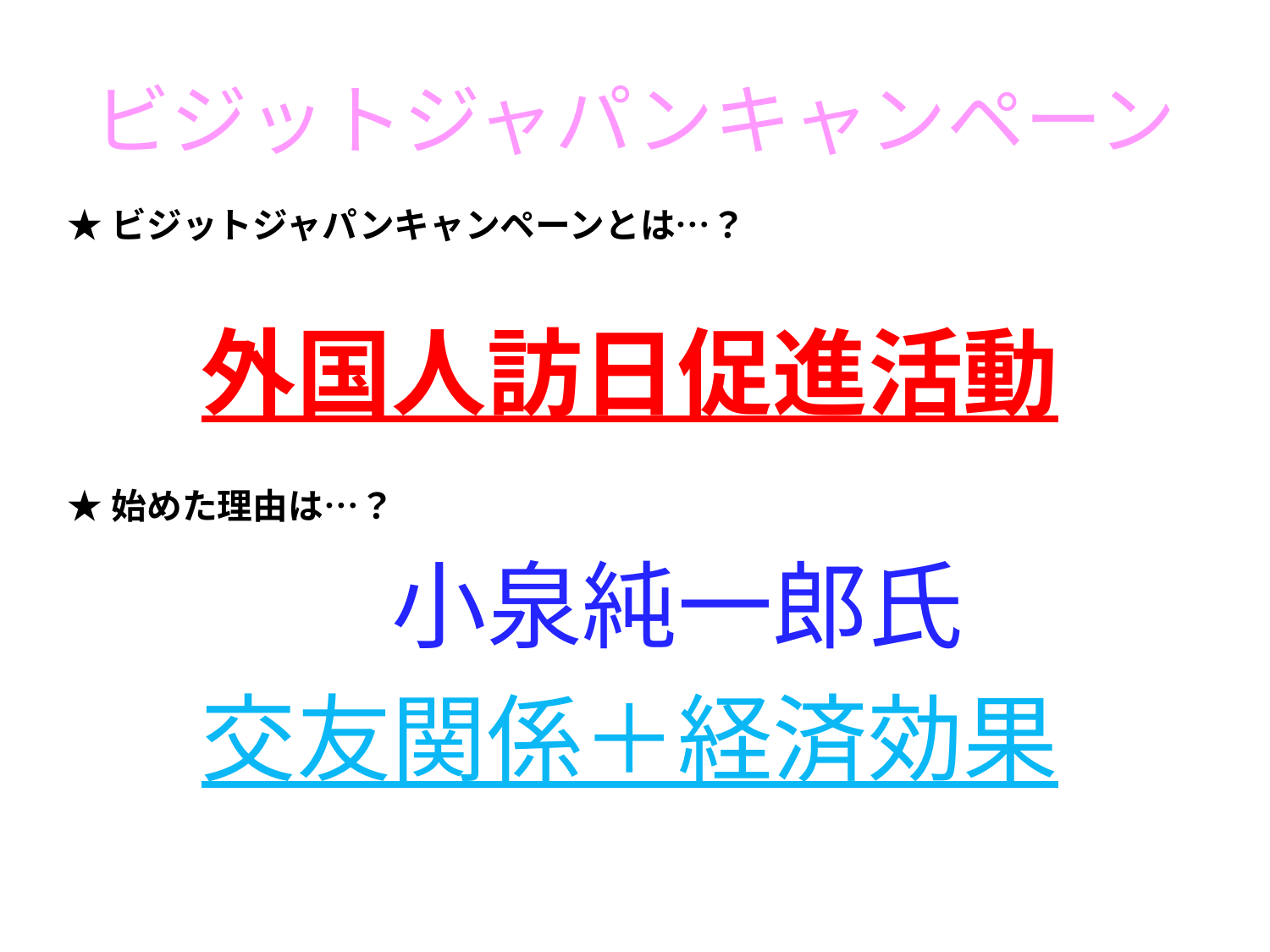

ビジットジャパンキャンペーン
★ビジットジャパンキャンペーンとは…？

外国人訪日促進活動

★始めた理由は…？
　小泉純一郎氏
交友関係＋経済効果